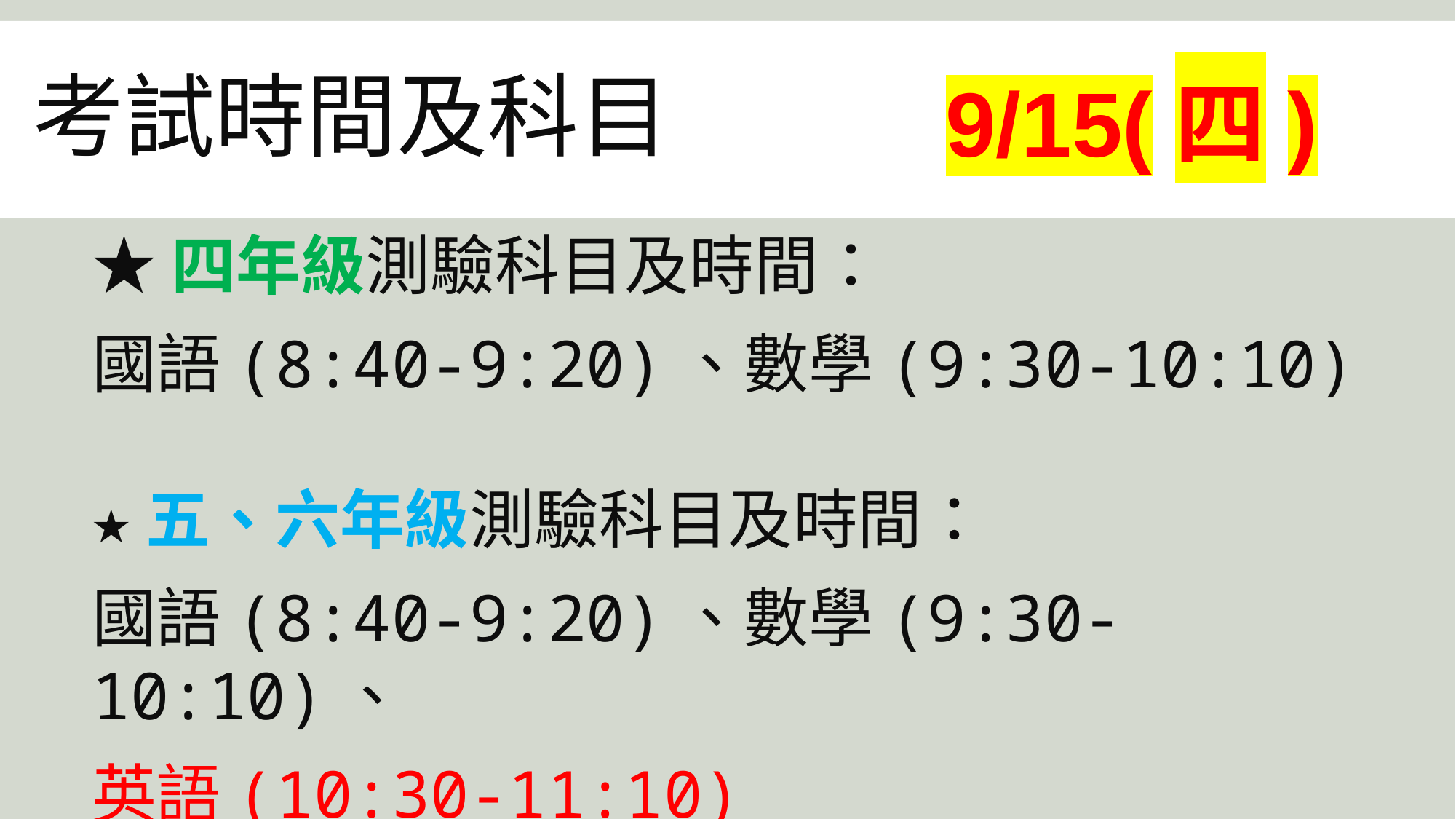

# 考試時間及科目
9/15(四)
★四年級測驗科目及時間：
國語(8:40-9:20)、數學(9:30-10:10)
★五、六年級測驗科目及時間：
國語(8:40-9:20)、數學(9:30-10:10)、
英語(10:30-11:10)